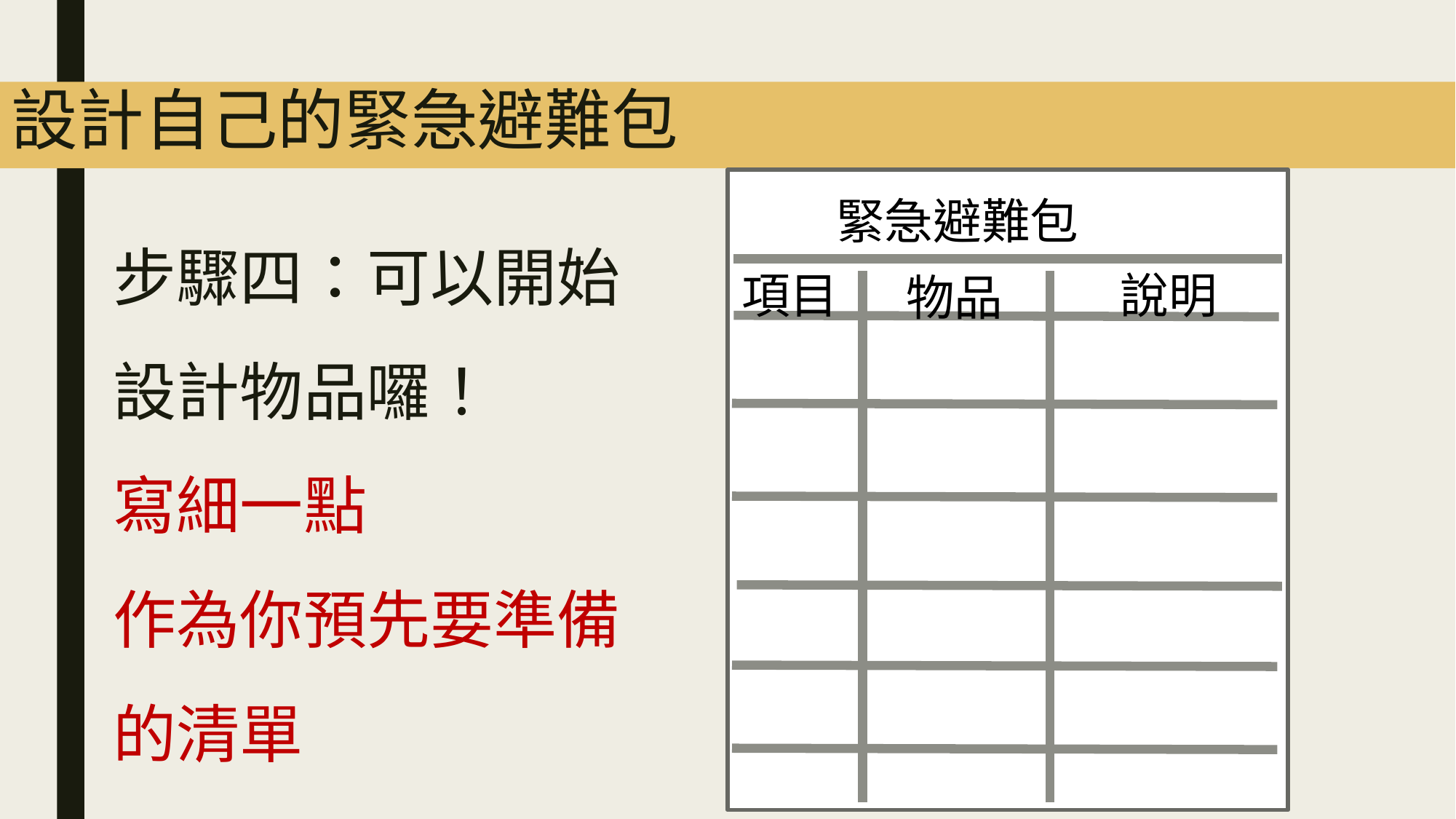

# 設計自己的緊急避難包

緊急避難包
說明
項目
物品
步驟四：可以開始
設計物品囉！
寫細一點
作為你預先要準備的清單